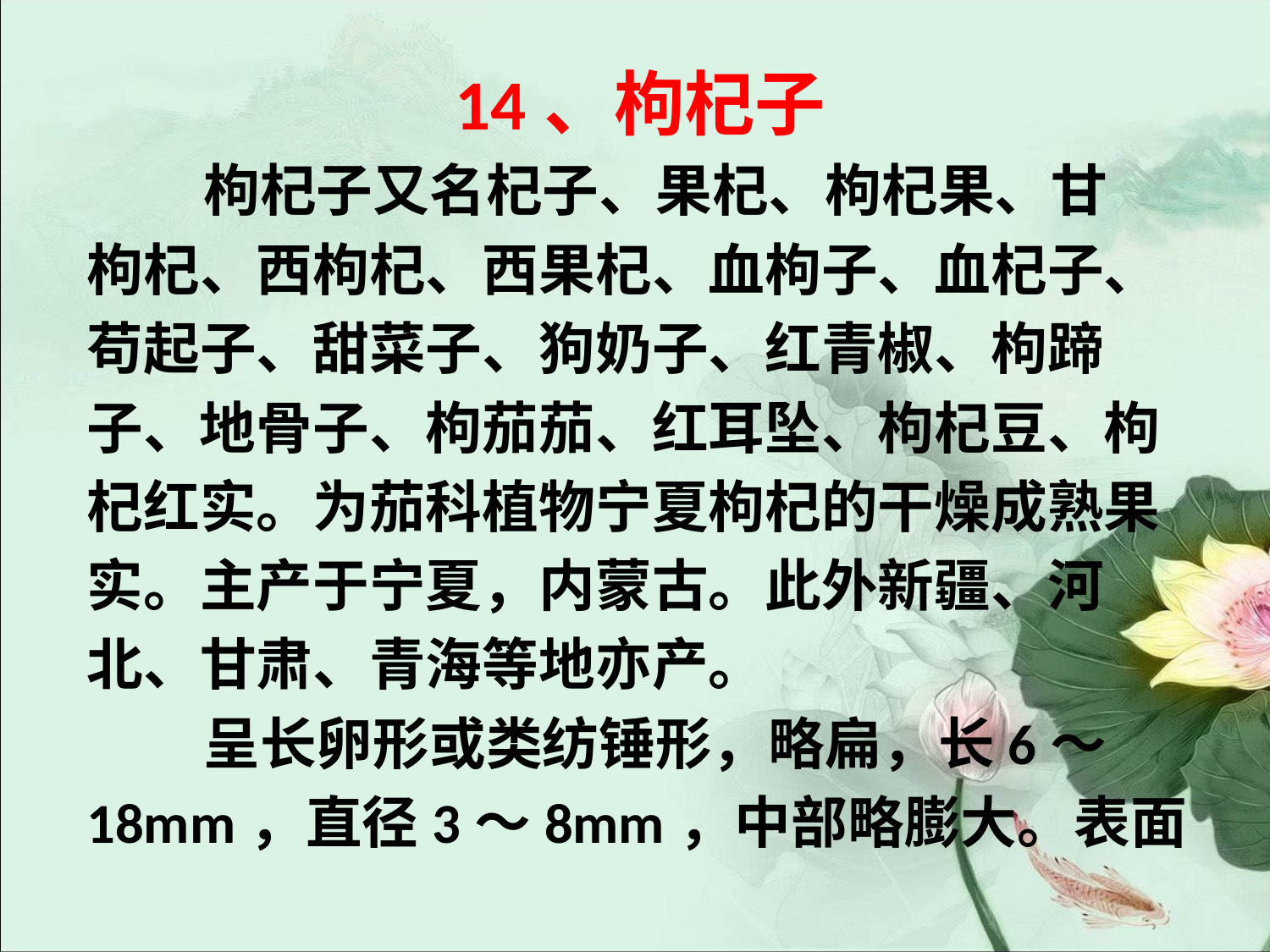

#
14、枸杞子
        枸杞子又名杞子、果杞、枸杞果、甘
枸杞、西枸杞、西果杞、血枸子、血杞子、
苟起子、甜菜子、狗奶子、红青椒、枸蹄
子、地骨子、枸茄茄、红耳坠、枸杞豆、枸
杞红实。为茄科植物宁夏枸杞的干燥成熟果
实。主产于宁夏，内蒙古。此外新疆、河
北、甘肃、青海等地亦产。
        呈长卵形或类纺锤形，略扁，长6～
18mm，直径3～8mm，中部略膨大。表面